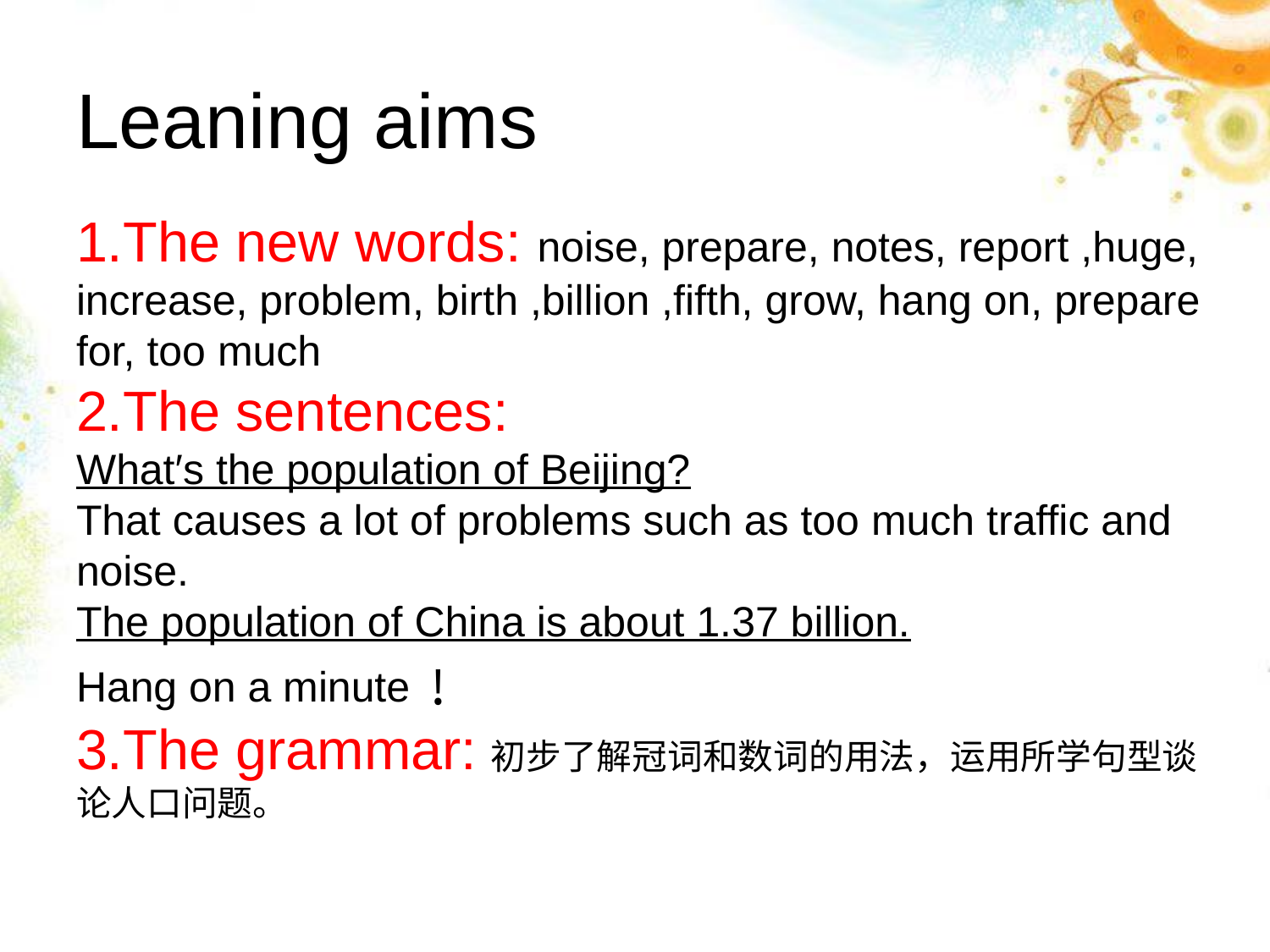

Leaning aims
1.The new words: noise, prepare, notes, report ,huge, increase, problem, birth ,billion ,fifth, grow, hang on, prepare for, too much
2.The sentences:
What′s the population of Beijing?
That causes a lot of problems such as too much traffic and noise.
The population of China is about 1.37 billion.
Hang on a minute﹗
3.The grammar:初步了解冠词和数词的用法，运用所学句型谈论人口问题。